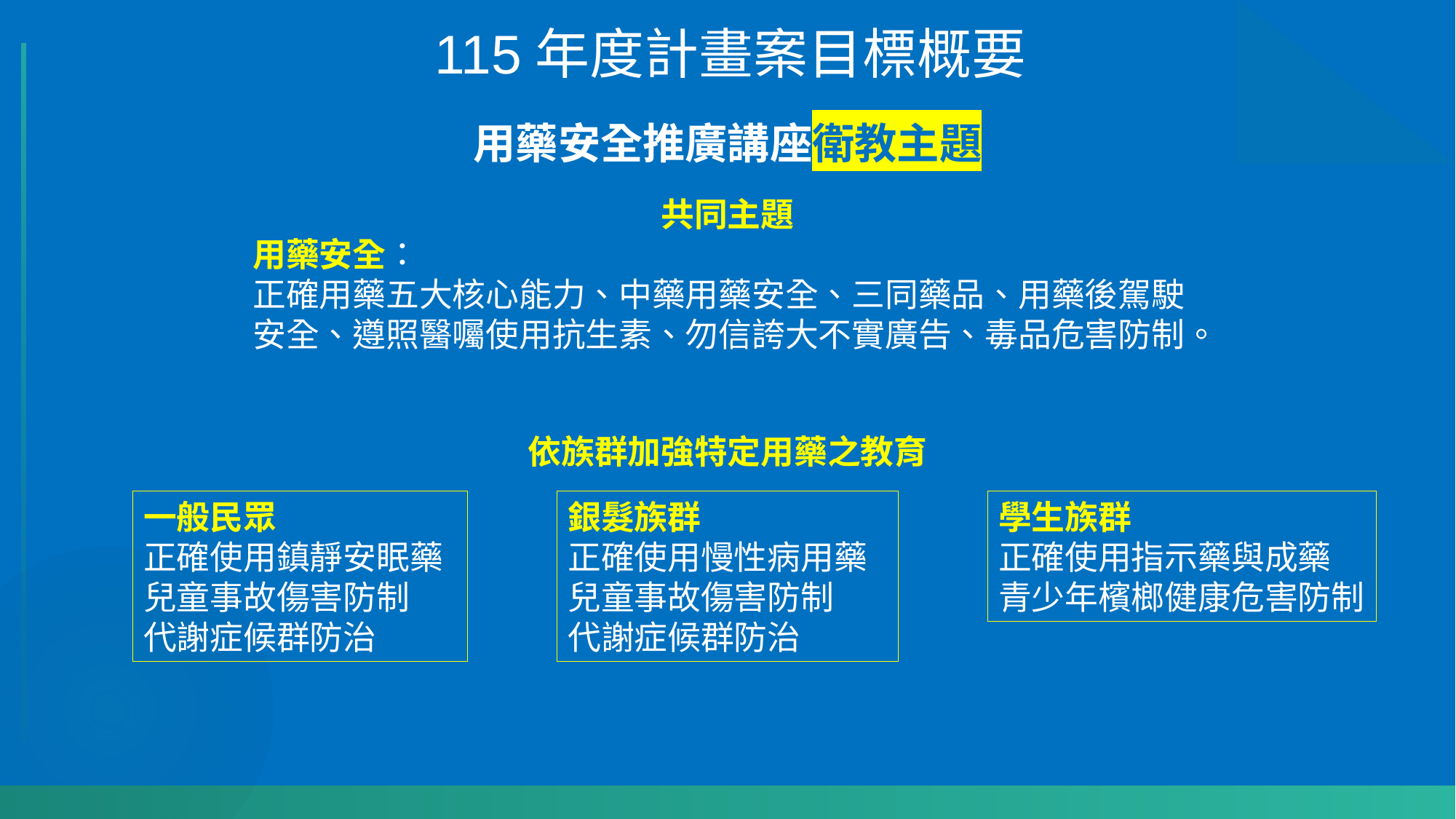

115年度計畫案目標概要
用藥安全推廣講座衛教主題
共同主題
用藥安全：
正確用藥五大核心能力、中藥用藥安全、三同藥品、用藥後駕駛安全、遵照醫囑使用抗生素、勿信誇大不實廣告、毒品危害防制。
依族群加強特定用藥之教育
一般民眾
正確使用鎮靜安眠藥
兒童事故傷害防制
代謝症候群防治
銀髮族群
正確使用慢性病用藥
兒童事故傷害防制
代謝症候群防治
學生族群
正確使用指示藥與成藥
青少年檳榔健康危害防制